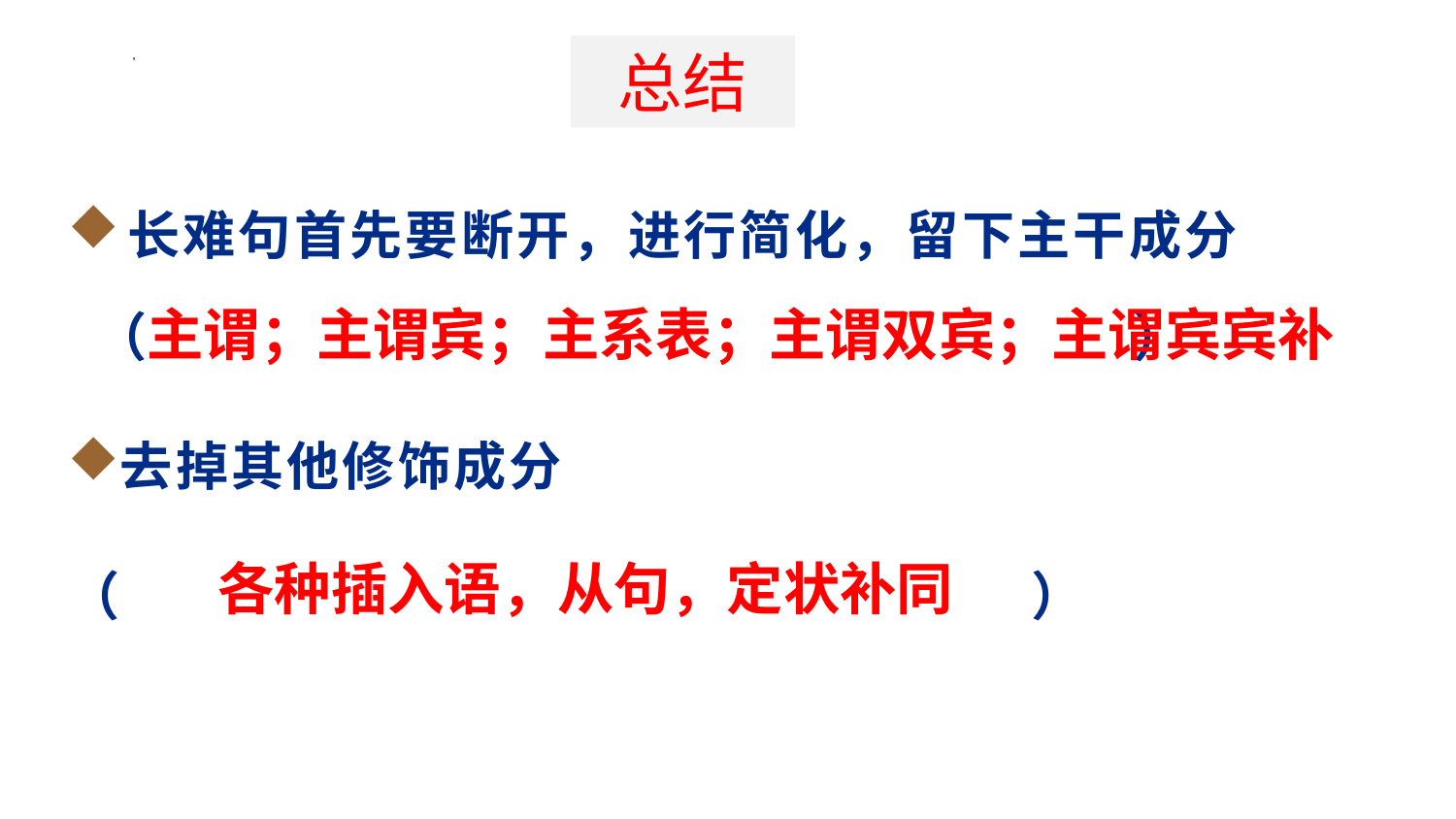

总结
长难句首先要断开，进行简化，留下主干成分
 （                                                                  ）
去掉其他修饰成分
（                                                             ）
主谓；主谓宾；主系表；主谓双宾；主谓宾宾补
    各种插入语，从句，定状补同